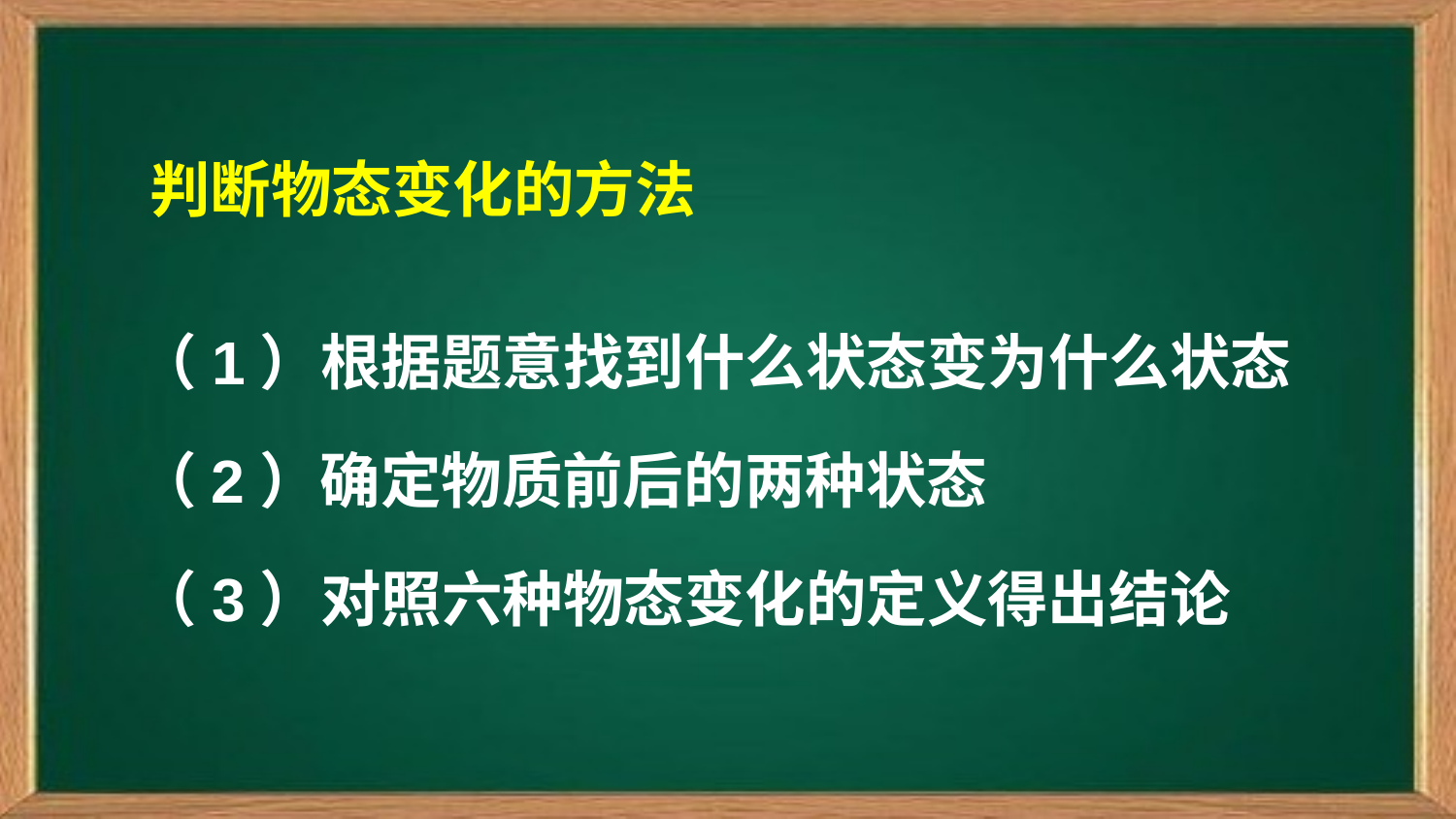

判断物态变化的方法
（1）根据题意找到什么状态变为什么状态
（2）确定物质前后的两种状态
（3）对照六种物态变化的定义得出结论